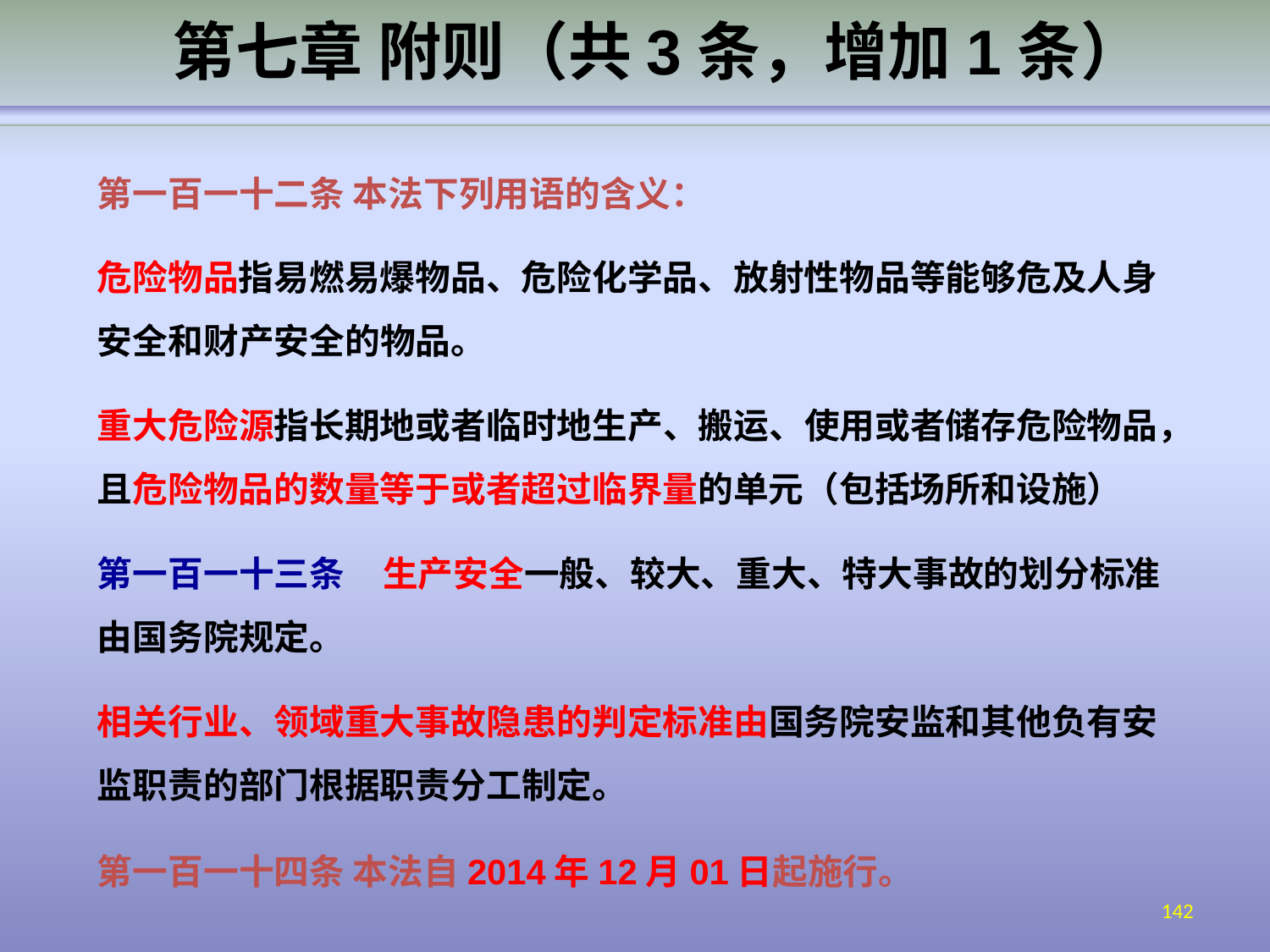

# 第七章 附则（共3条，增加1条）
第一百一十二条 本法下列用语的含义：
危险物品指易燃易爆物品、危险化学品、放射性物品等能够危及人身 安全和财产安全的物品。
重大危险源指长期地或者临时地生产、搬运、使用或者储存危险物品， 且危险物品的数量等于或者超过临界量的单元（包括场所和设施）
第一百一十三条	生产安全一般、较大、重大、特大事故的划分标准 由国务院规定。
相关行业、领域重大事故隐患的判定标准由国务院安监和其他负有安 监职责的部门根据职责分工制定。

第一百一十四条 本法自2014年12月01日起施行。
142